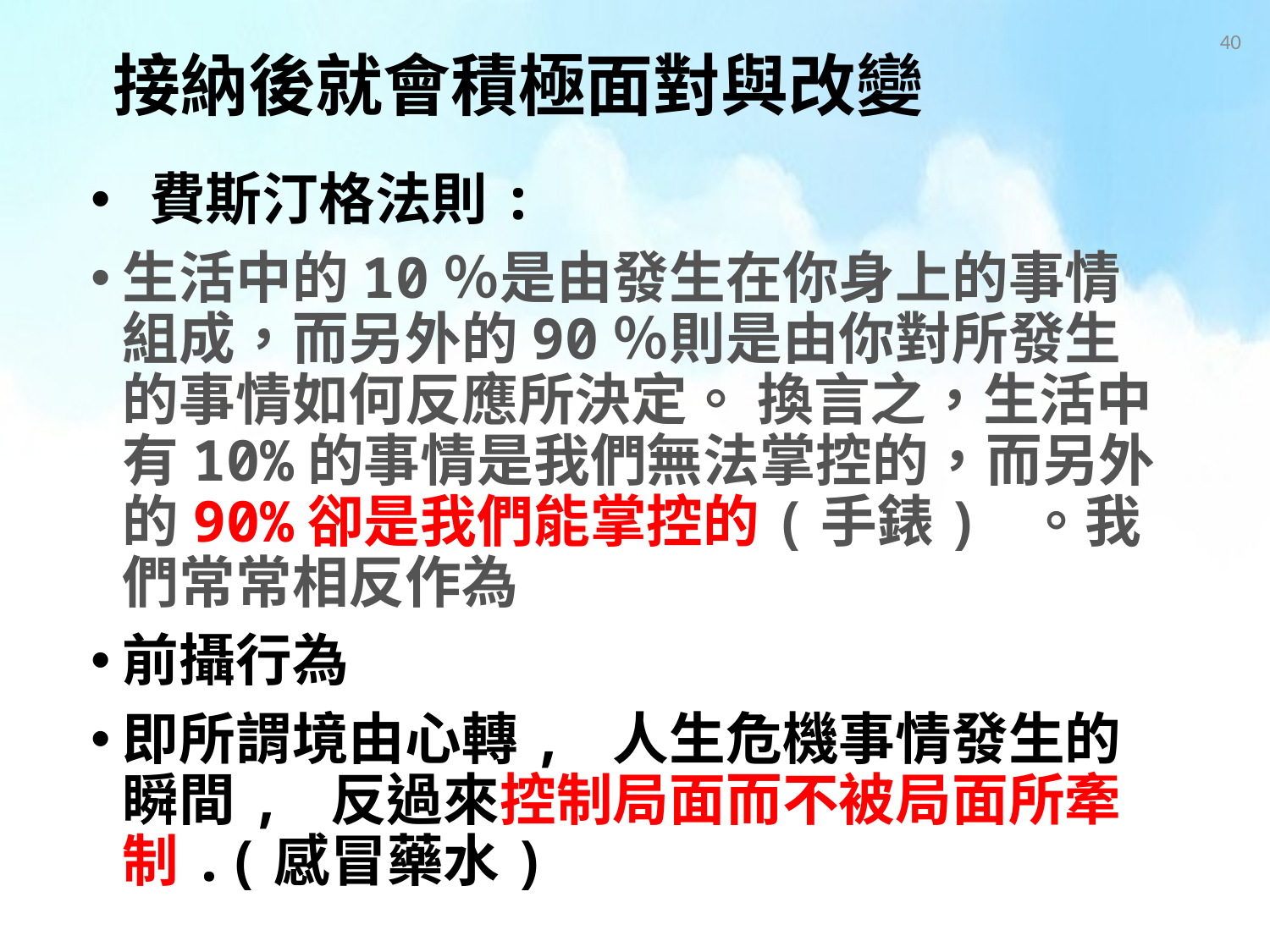

40
# 接納後就會積極面對與改變
 費斯汀格法則:
生活中的10％是由發生在你身上的事情組成，而另外的90％則是由你對所發生的事情如何反應所決定。 換言之，生活中有10%的事情是我們無法掌控的，而另外的90%卻是我們能掌控的(手錶) 。我們常常相反作為
前攝行為
即所謂境由心轉, 人生危機事情發生的瞬間, 反過來控制局面而不被局面所牽制.(感冒藥水)